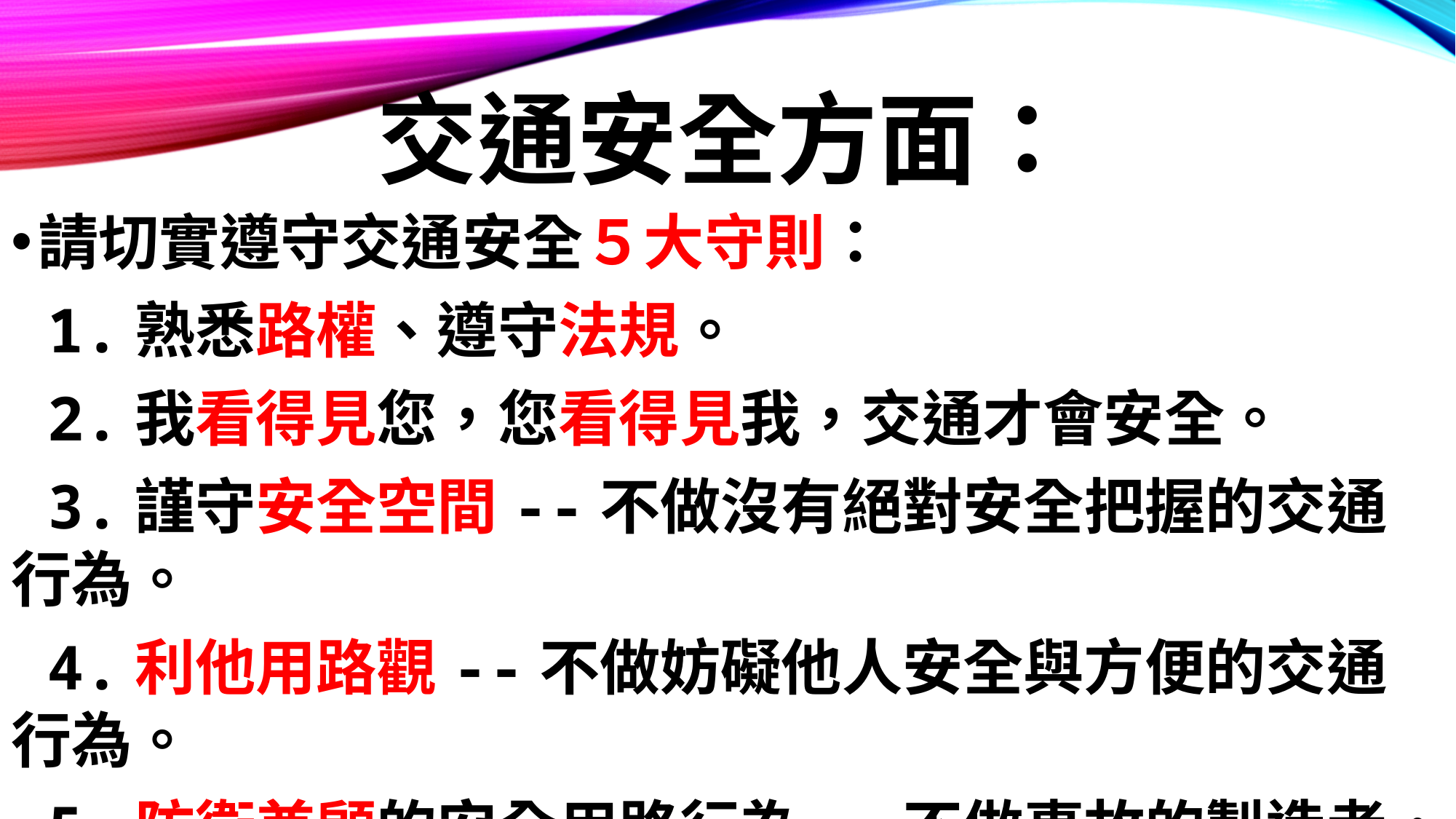

# 交通安全方面：
請切實遵守交通安全５大守則：
 1.熟悉路權、遵守法規。
 2.我看得見您，您看得見我，交通才會安全。
 3.謹守安全空間--不做沒有絕對安全把握的交通行為。
 4.利他用路觀--不做妨礙他人安全與方便的交通行為。
 5.防衛兼顧的安全用路行為--不做事故的製造者，
   也不成為無辜的事故受害者。